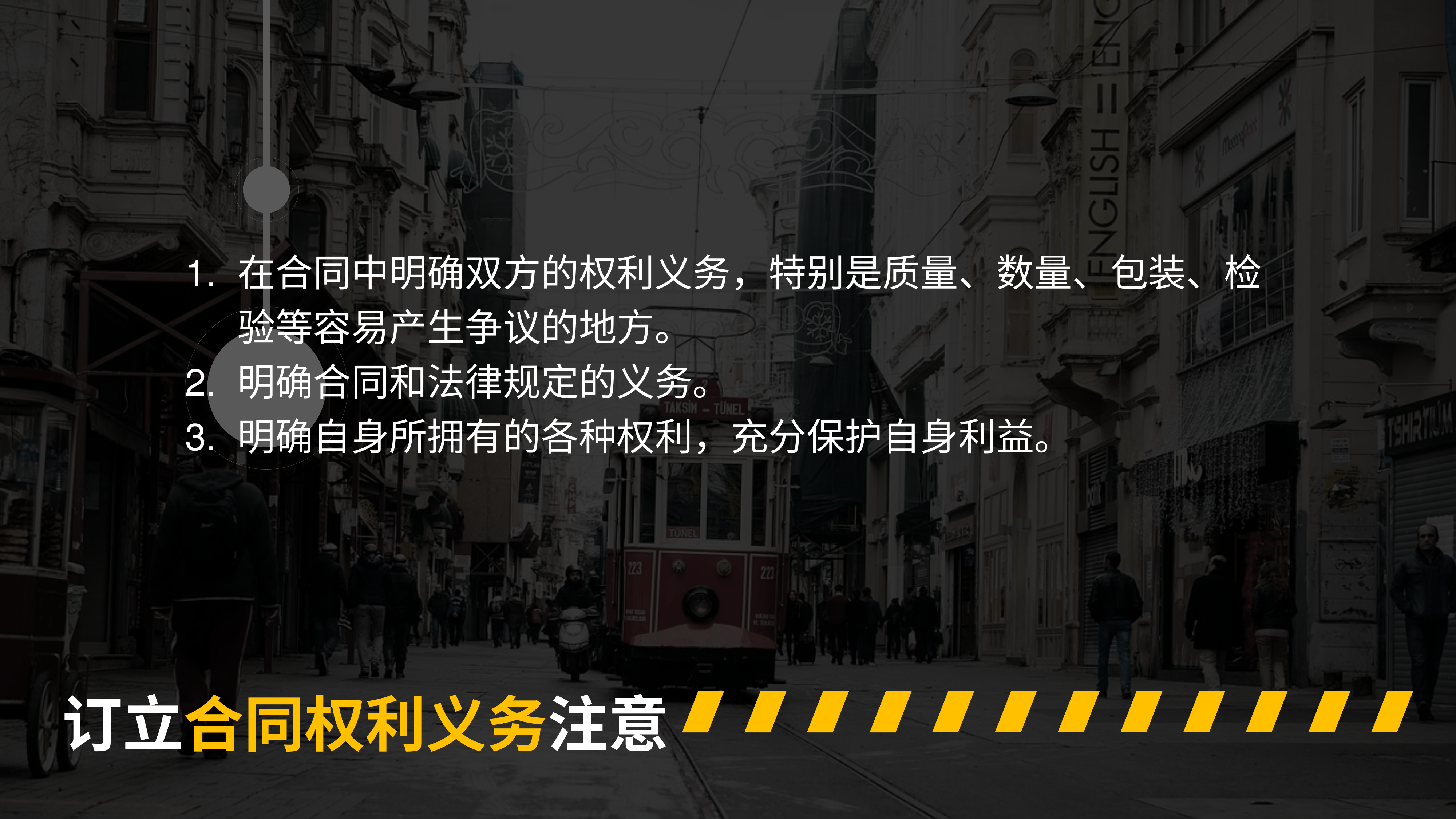

在合同中明确双方的权利义务，特别是质量、数量、包装、检验等容易产生争议的地方。
明确合同和法律规定的义务。
明确自身所拥有的各种权利，充分保护自身利益。

订立合同权利义务注意